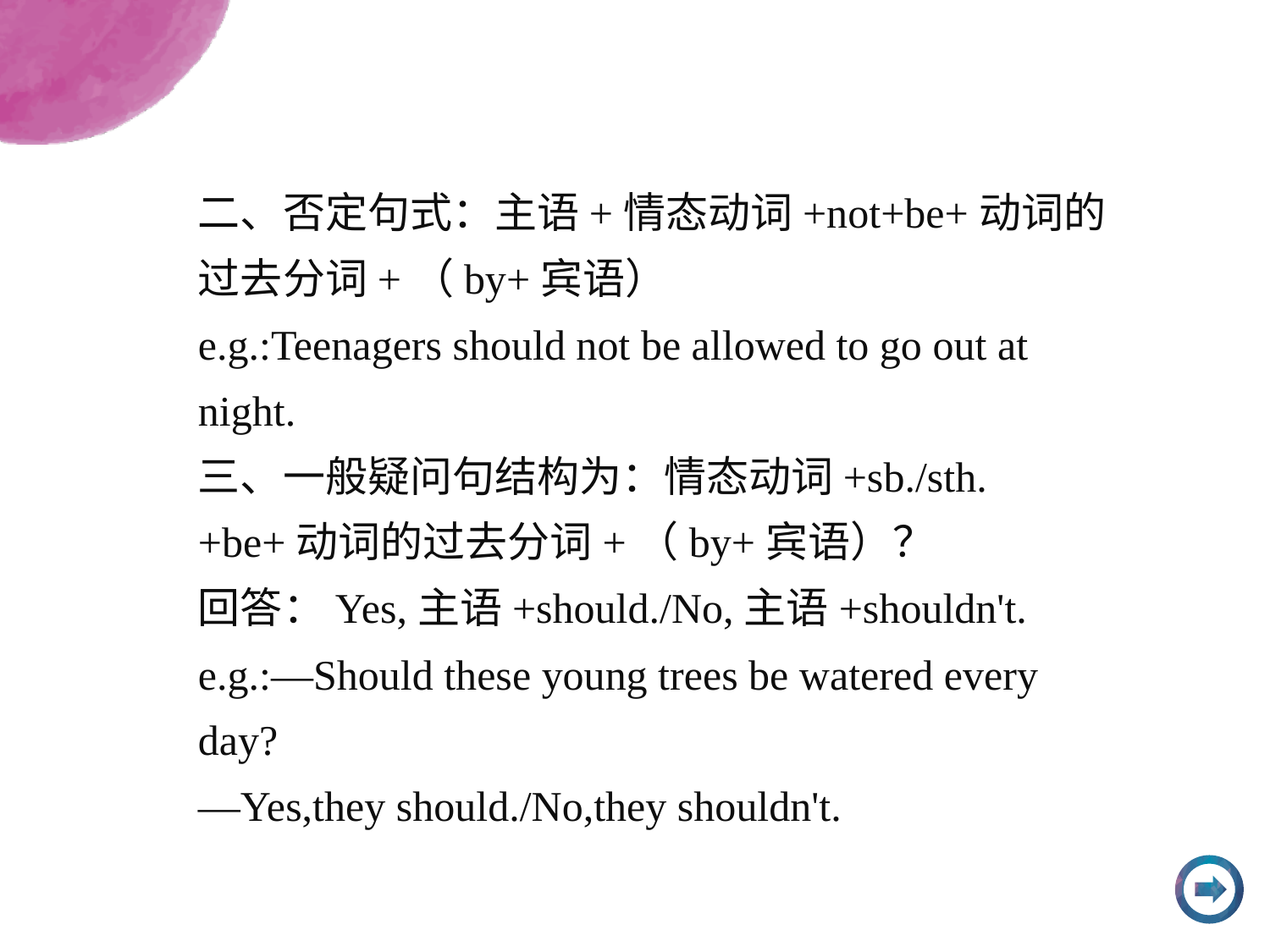

二、否定句式：主语+情态动词+not+be+动词的过去分词+（by+宾语）
e.g.:Teenagers should not be allowed to go out at night.
三、一般疑问句结构为：情态动词+sb./sth.+be+动词的过去分词+（by+宾语）？
回答：Yes,主语+should./No,主语+shouldn't.
e.g.:—Should these young trees be watered every day?
—Yes,they should./No,they shouldn't.